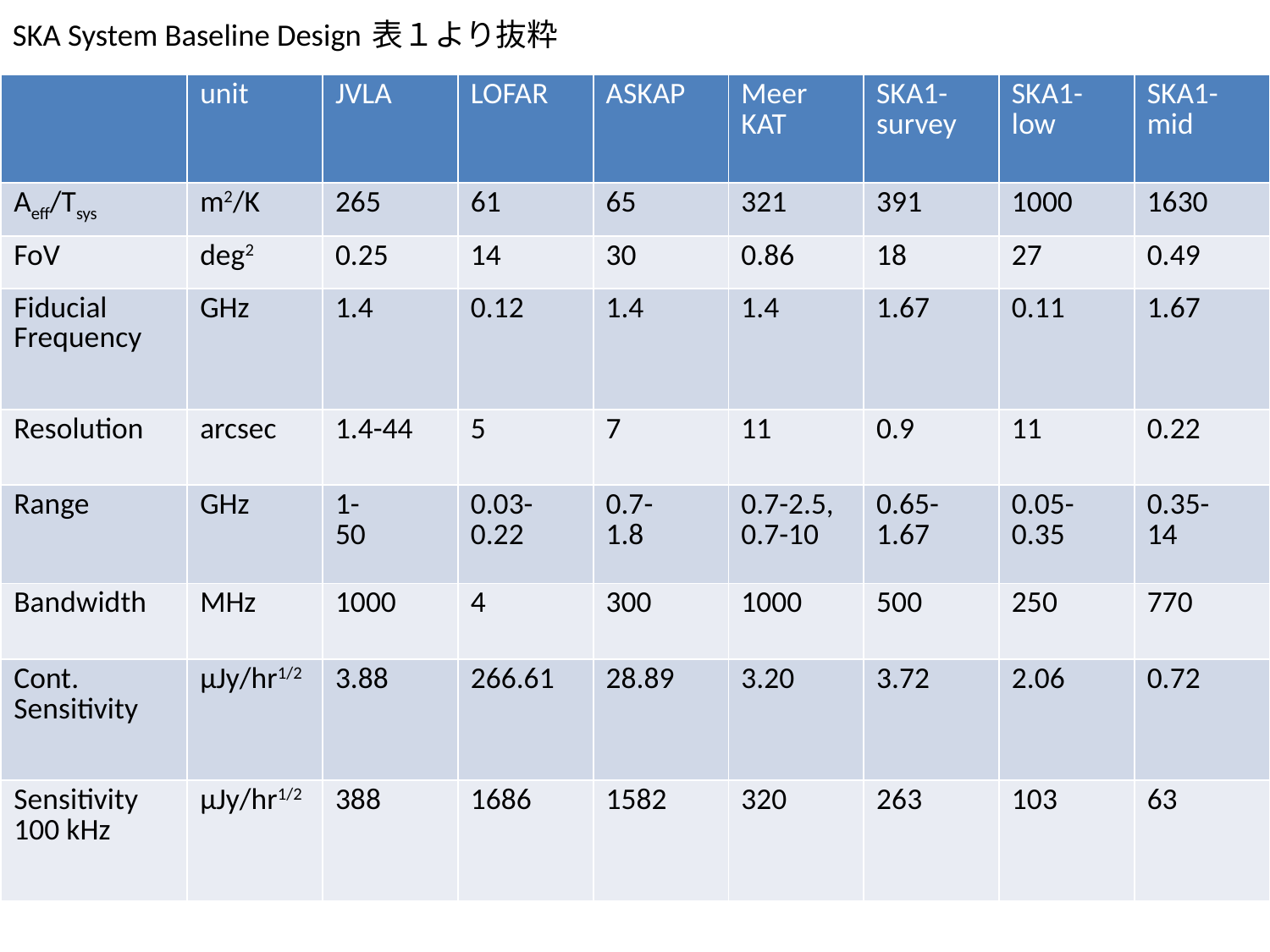

SKA System Baseline Design 表１より抜粋
|  | unit | JVLA | LOFAR | ASKAP | Meer KAT | SKA1-survey | SKA1-low | SKA1-mid |
| --- | --- | --- | --- | --- | --- | --- | --- | --- |
| Aeff/Tsys | m2/K | 265 | 61 | 65 | 321 | 391 | 1000 | 1630 |
| FoV | deg2 | 0.25 | 14 | 30 | 0.86 | 18 | 27 | 0.49 |
| Fiducial Frequency | GHz | 1.4 | 0.12 | 1.4 | 1.4 | 1.67 | 0.11 | 1.67 |
| Resolution | arcsec | 1.4-44 | 5 | 7 | 11 | 0.9 | 11 | 0.22 |
| Range | GHz | 1- 50 | 0.03- 0.22 | 0.7- 1.8 | 0.7-2.5, 0.7-10 | 0.65- 1.67 | 0.05- 0.35 | 0.35- 14 |
| Bandwidth | MHz | 1000 | 4 | 300 | 1000 | 500 | 250 | 770 |
| Cont. Sensitivity | µJy/hr1/2 | 3.88 | 266.61 | 28.89 | 3.20 | 3.72 | 2.06 | 0.72 |
| Sensitivity 100 kHz | µJy/hr1/2 | 388 | 1686 | 1582 | 320 | 263 | 103 | 63 |